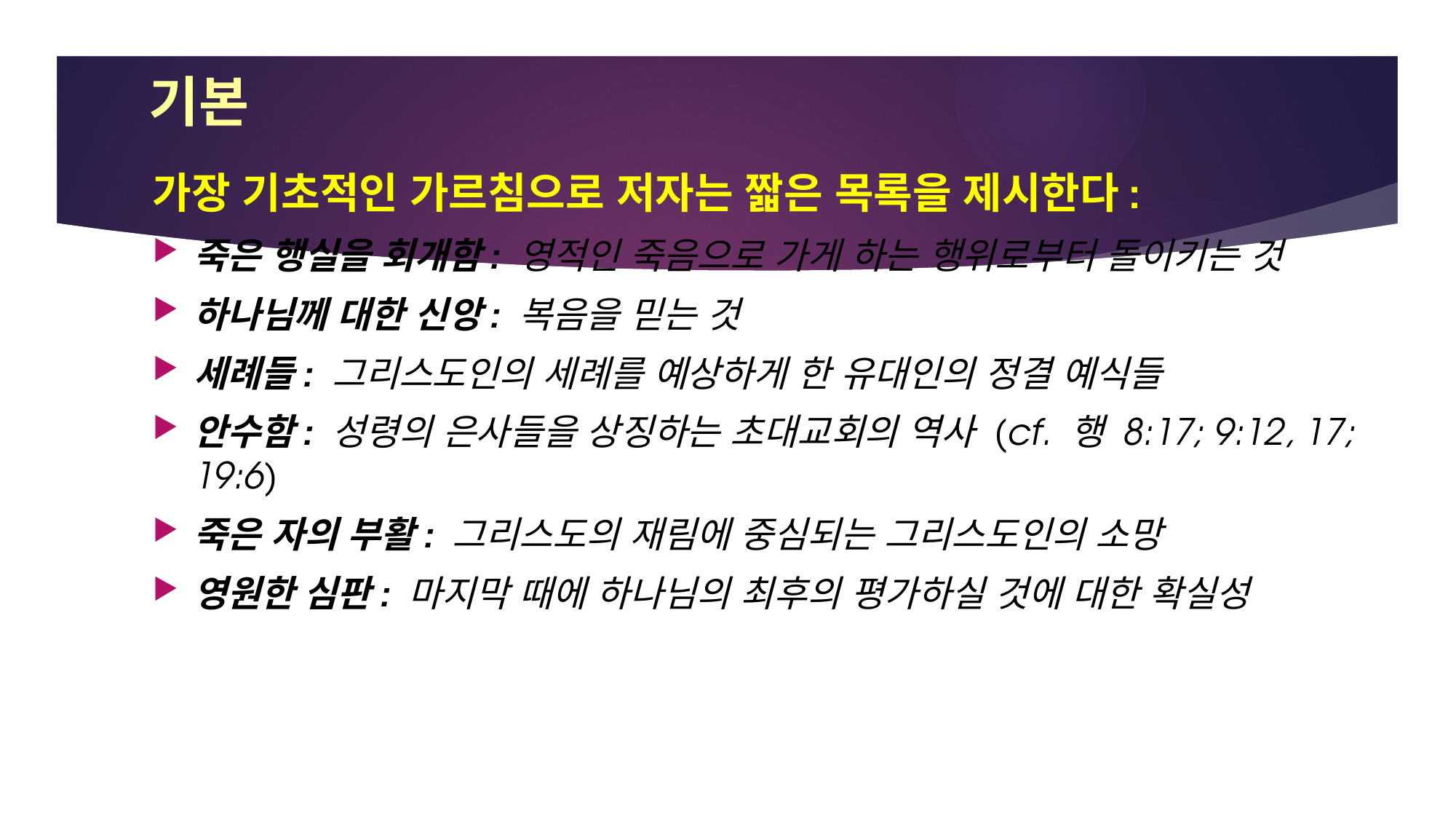

# 기본
가장 기초적인 가르침으로 저자는 짧은 목록을 제시한다:
죽은 행실을 회개함: 영적인 죽음으로 가게 하는 행위로부터 돌이키는 것
하나님께 대한 신앙: 복음을 믿는 것
세례들: 그리스도인의 세례를 예상하게 한 유대인의 정결 예식들
안수함: 성령의 은사들을 상징하는 초대교회의 역사 (cf. 행 8:17; 9:12, 17; 19:6)
죽은 자의 부활: 그리스도의 재림에 중심되는 그리스도인의 소망
영원한 심판: 마지막 때에 하나님의 최후의 평가하실 것에 대한 확실성